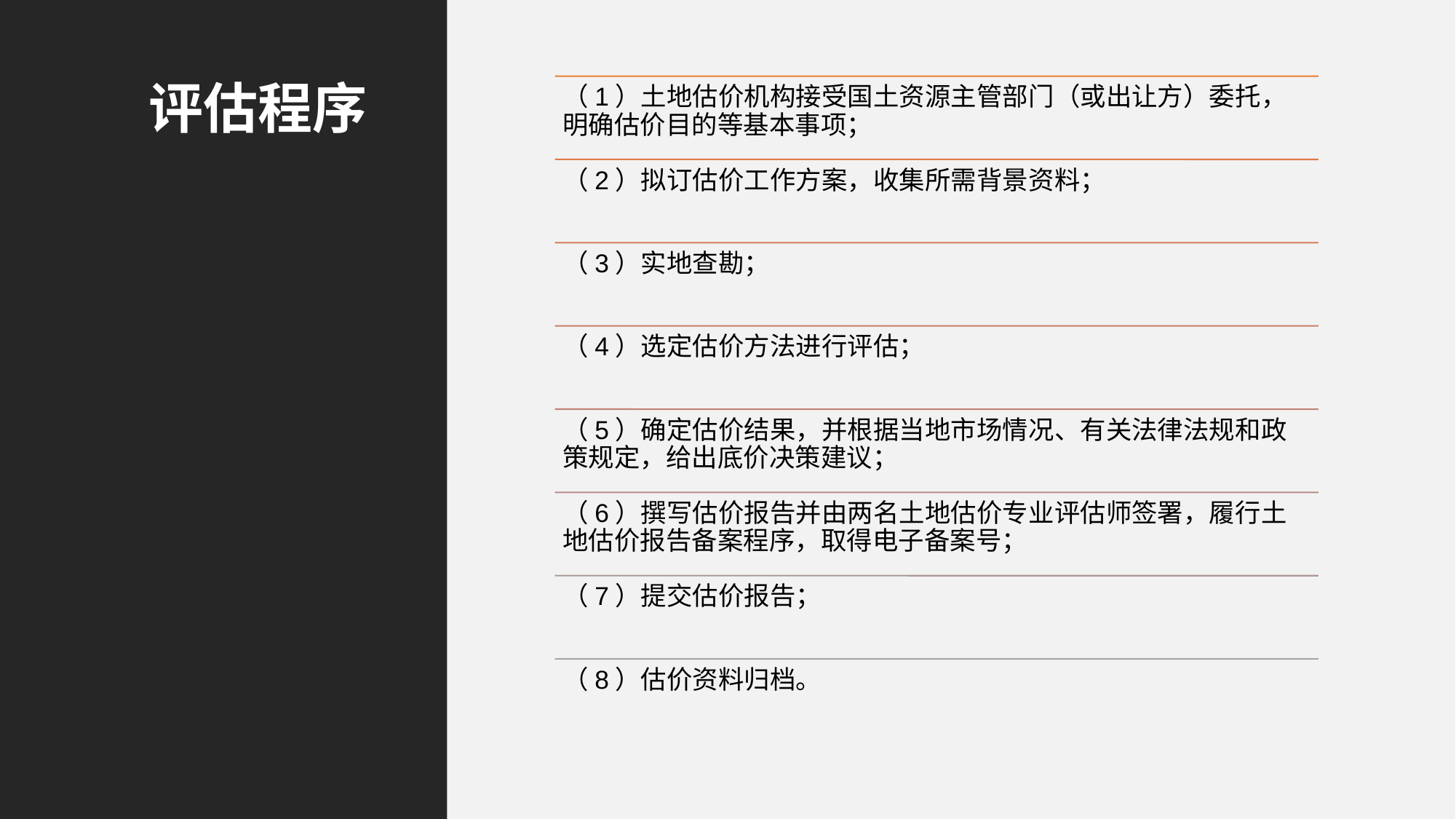

# 评估程序
（1）土地估价机构接受国土资源主管部门（或出让方）委托，明确估价目的等基本事项；
（2）拟订估价工作方案，收集所需背景资料；
（3）实地查勘；
（4）选定估价方法进行评估；
（5）确定估价结果，并根据当地市场情况、有关法律法规和政策规定，给出底价决策建议；
（6）撰写估价报告并由两名土地估价专业评估师签署，履行土地估价报告备案程序，取得电子备案号；
（7）提交估价报告；
（8）估价资料归档。